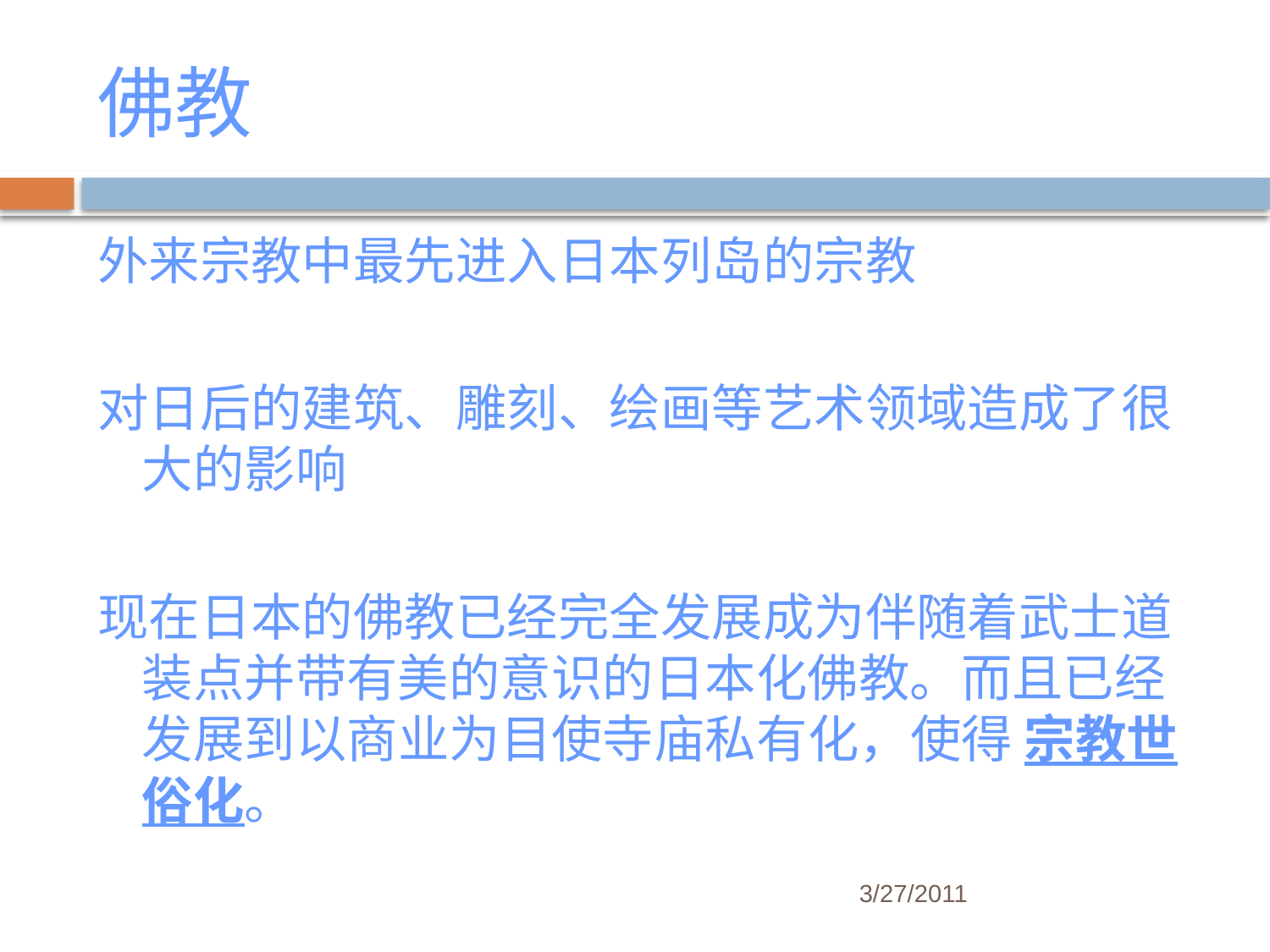

# 佛教
外来宗教中最先进入日本列岛的宗教

对日后的建筑、雕刻、绘画等艺术领域造成了很大的影响

现在日本的佛教已经完全发展成为伴随着武士道装点并带有美的意识的日本化佛教。而且已经发展到以商业为目使寺庙私有化，使得 宗教世俗化。

3/27/2011